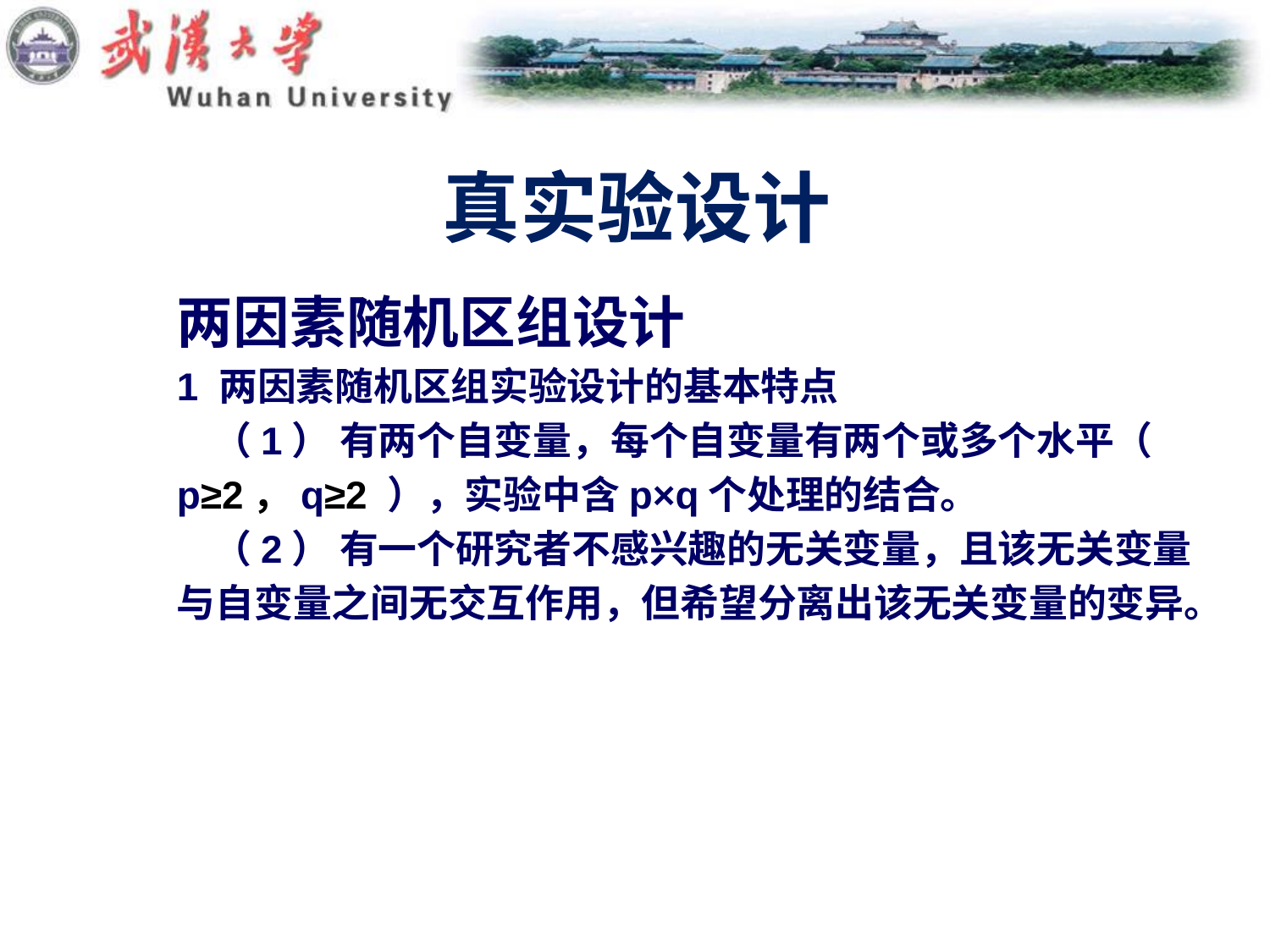

# 真实验设计
两因素随机区组设计
1 两因素随机区组实验设计的基本特点
   （1） 有两个自变量，每个自变量有两个或多个水平（
p≥2，q≥2 ），实验中含p×q个处理的结合。
   （2） 有一个研究者不感兴趣的无关变量，且该无关变量
与自变量之间无交互作用，但希望分离出该无关变量的变异。